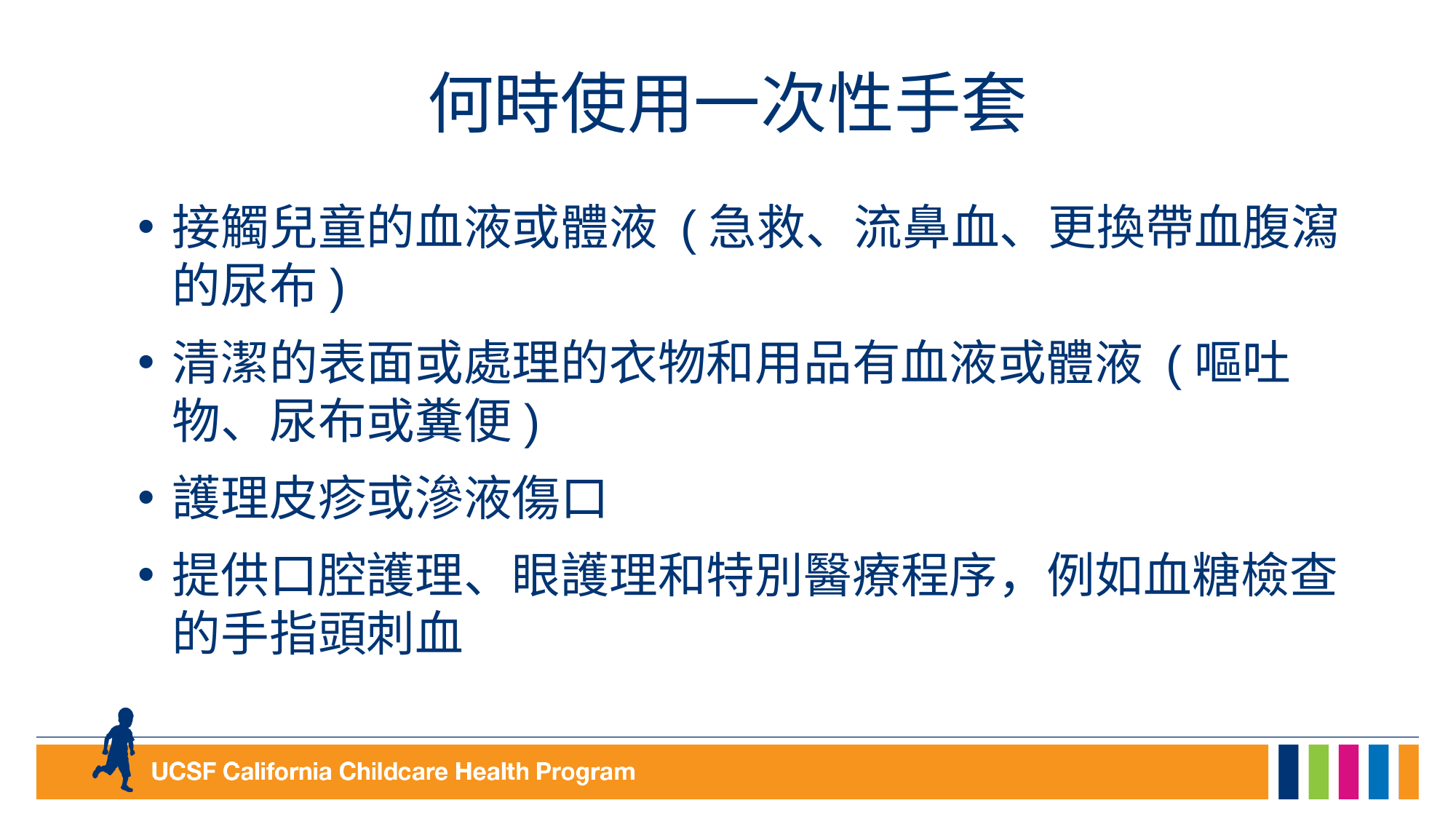

# 何時使用一次性手套
接觸兒童的血液或體液 (急救、流鼻血、更換帶血腹瀉的尿布)
清潔的表面或處理的衣物和用品有血液或體液 (嘔吐物、尿布或糞便)
護理皮疹或滲液傷口
提供口腔護理、眼護理和特別醫療程序，例如血糖檢查的手指頭刺血